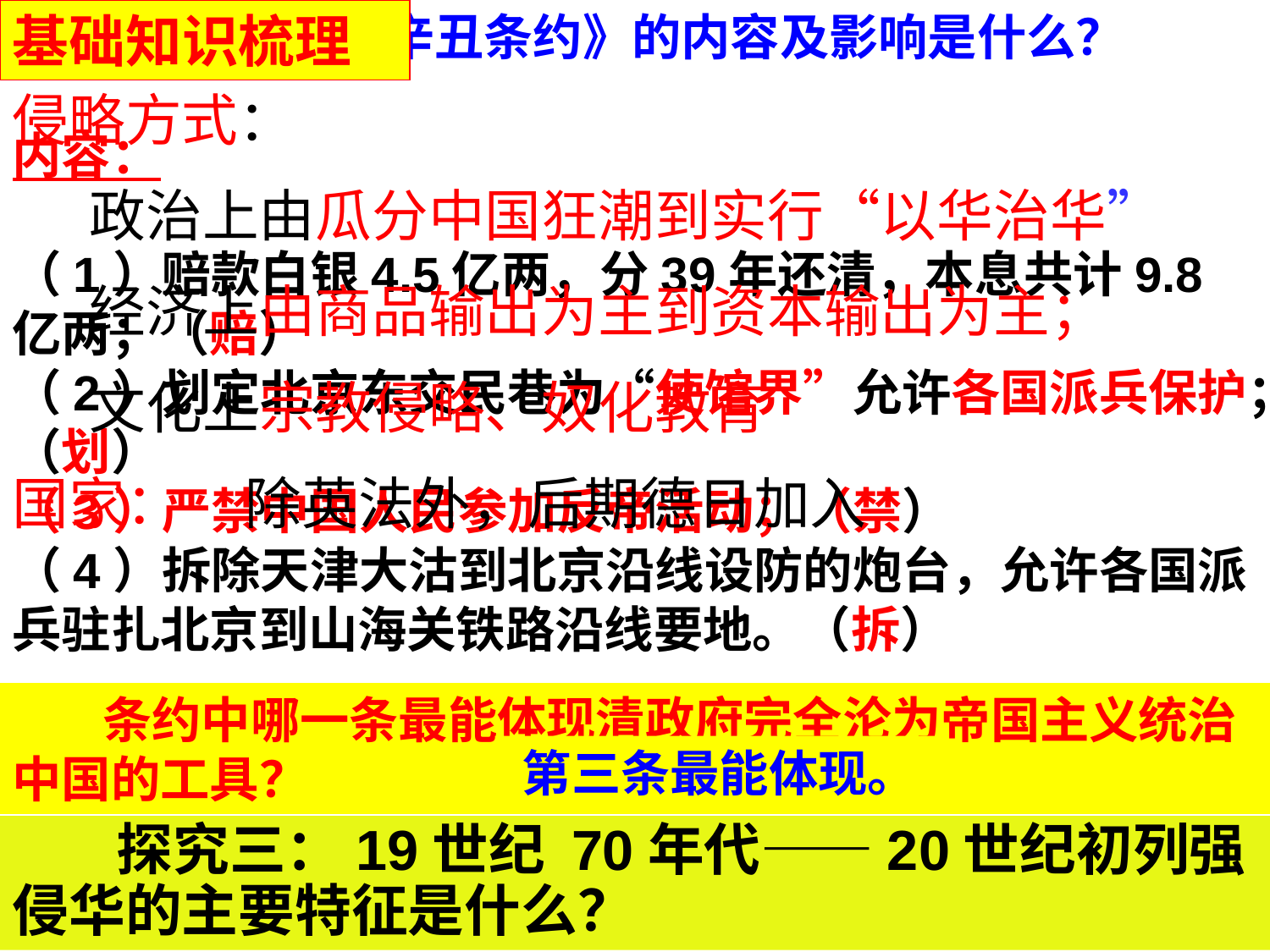

《辛丑条约》的内容及影响是什么？

内容：

（1）赔款白银4.5亿两，分39年还清，本息共计9.8亿两；（赔）
（2）划定北京东交民巷为“使馆界”允许各国派兵保护；（划）
（3）严禁中国人民参加反帝活动；（禁）
（4）拆除天津大沽到北京沿线设防的炮台，允许各国派兵驻扎北京到山海关铁路沿线要地。（拆）

影响：使中国完全沦为半殖民地半封建社会。
基础知识梳理
侵略方式：
     政治上由瓜分中国狂潮到实行“以华治华”
     经济上由商品输出为主到资本输出为主；
     文化上宗教侵略、奴化教育
国家：     除英法外，后期德日加入
       条约中哪一条最能体现清政府完全沦为帝国主义统治中国的工具？
 第三条最能体现。
       探究三：19世纪 70年代——20世纪初列强侵华的主要特征是什么？